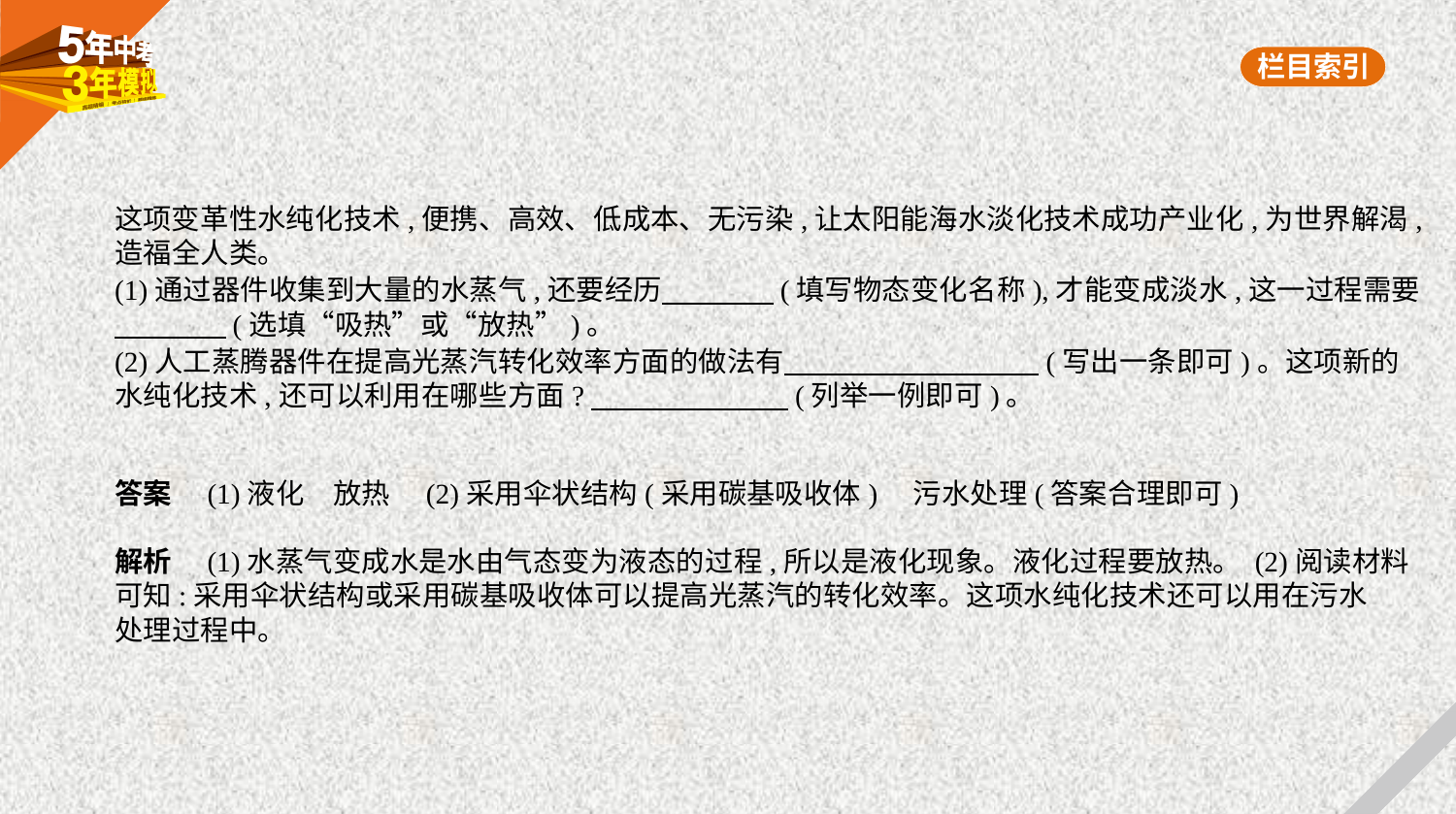

这项变革性水纯化技术,便携、高效、低成本、无污染,让太阳能海水淡化技术成功产业化,为世界解渴,
造福全人类。
(1)通过器件收集到大量的水蒸气,还要经历　　　    (填写物态变化名称),才能变成淡水,这一过程需要
　　　    (选填“吸热”或“放热”)。
(2)人工蒸腾器件在提高光蒸汽转化效率方面的做法有　　　　　　　　    (写出一条即可)。这项新的
水纯化技术,还可以利用在哪些方面?　　　　　　    (列举一例即可)。
答案　(1)液化　放热　(2)采用伞状结构(采用碳基吸收体)　污水处理(答案合理即可)
解析　(1)水蒸气变成水是水由气态变为液态的过程,所以是液化现象。液化过程要放热。 (2)阅读材料
可知:采用伞状结构或采用碳基吸收体可以提高光蒸汽的转化效率。这项水纯化技术还可以用在污水
处理过程中。